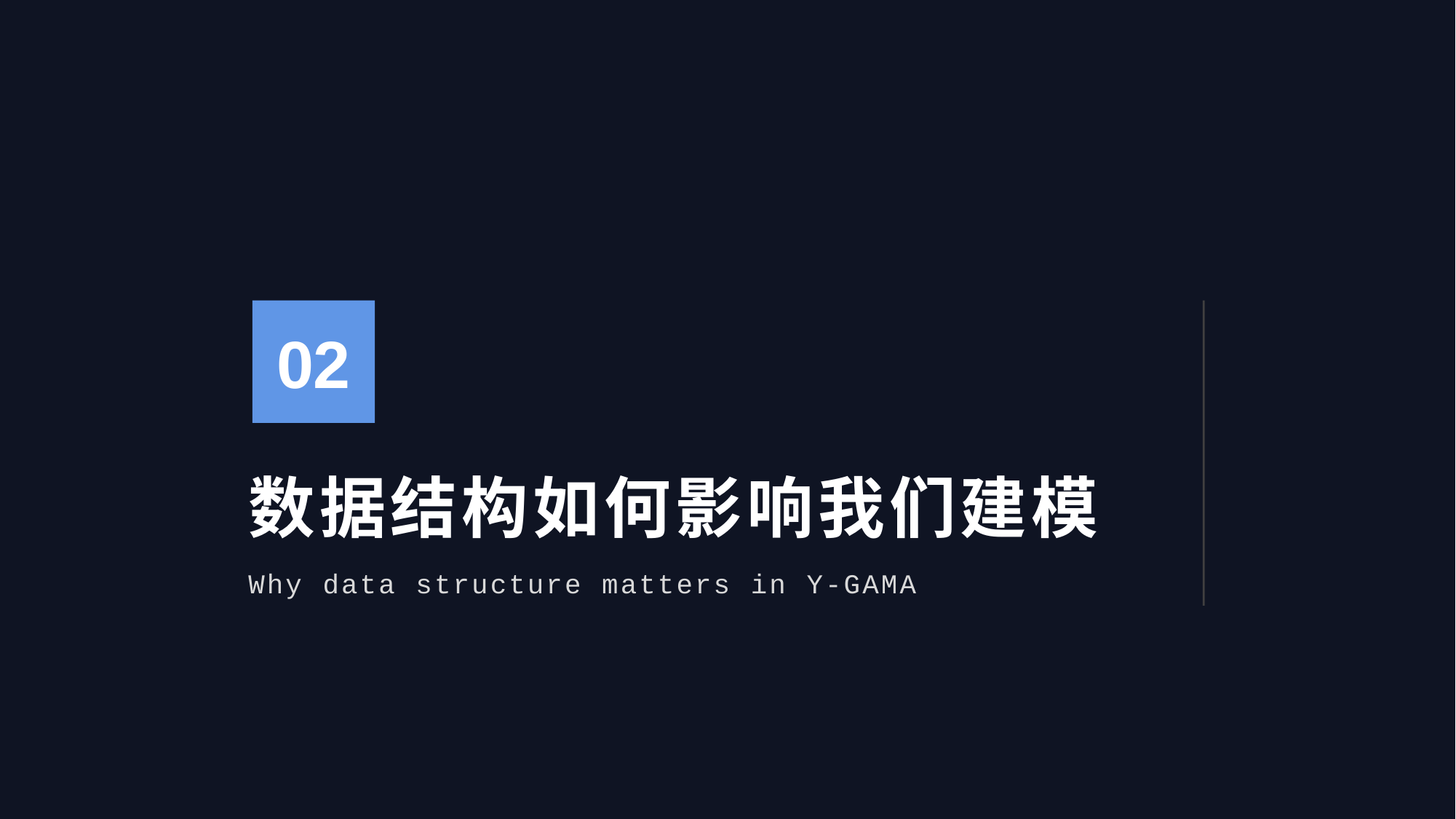

02

# 数据结构如何影响我们建模
Why data structure matters in Y-GAMA